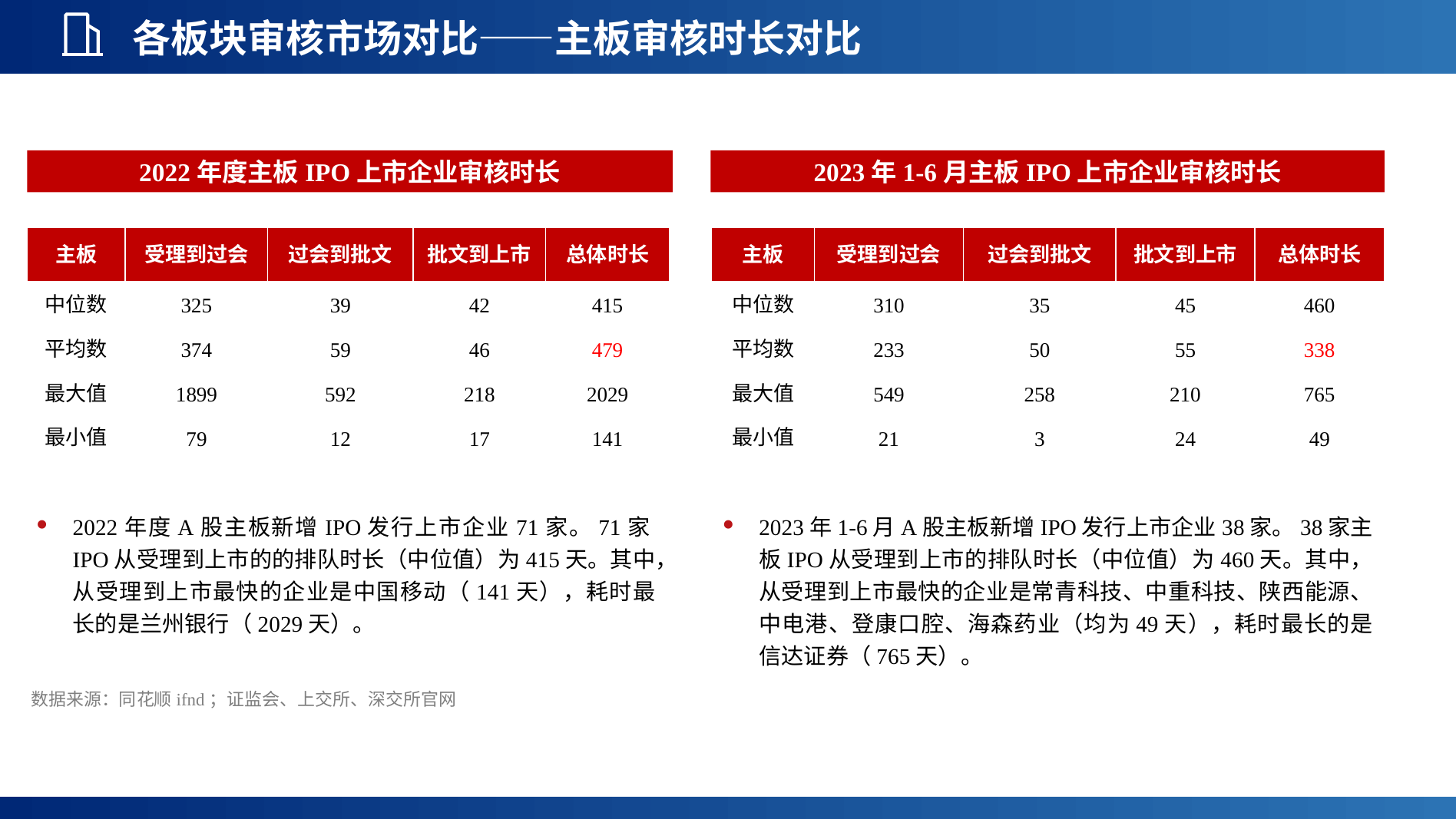

各板块审核市场对比——主板审核时长对比

2022年度主板IPO上市企业审核时长
2023年1-6月主板IPO上市企业审核时长
| 主板 | 受理到过会 | 过会到批文 | 批文到上市 | 总体时长 |
| --- | --- | --- | --- | --- |
| 中位数 | 325 | 39 | 42 | 415 |
| 平均数 | 374 | 59 | 46 | 479 |
| 最大值 | 1899 | 592 | 218 | 2029 |
| 最小值 | 79 | 12 | 17 | 141 |
| 主板 | 受理到过会 | 过会到批文 | 批文到上市 | 总体时长 |
| --- | --- | --- | --- | --- |
| 中位数 | 310 | 35 | 45 | 460 |
| 平均数 | 233 | 50 | 55 | 338 |
| 最大值 | 549 | 258 | 210 | 765 |
| 最小值 | 21 | 3 | 24 | 49 |
2022年度A股主板新增IPO发行上市企业71家。71家IPO从受理到上市的的排队时长（中位值）为415天。其中，从受理到上市最快的企业是中国移动（141天），耗时最长的是兰州银行（2029天）。
2023年1-6月A股主板新增IPO发行上市企业38家。38家主板IPO从受理到上市的排队时长（中位值）为460天。其中，从受理到上市最快的企业是常青科技、中重科技、陕西能源、中电港、登康口腔、海森药业（均为49天），耗时最长的是信达证券（765天）。
数据来源：同花顺ifnd；证监会、上交所、深交所官网